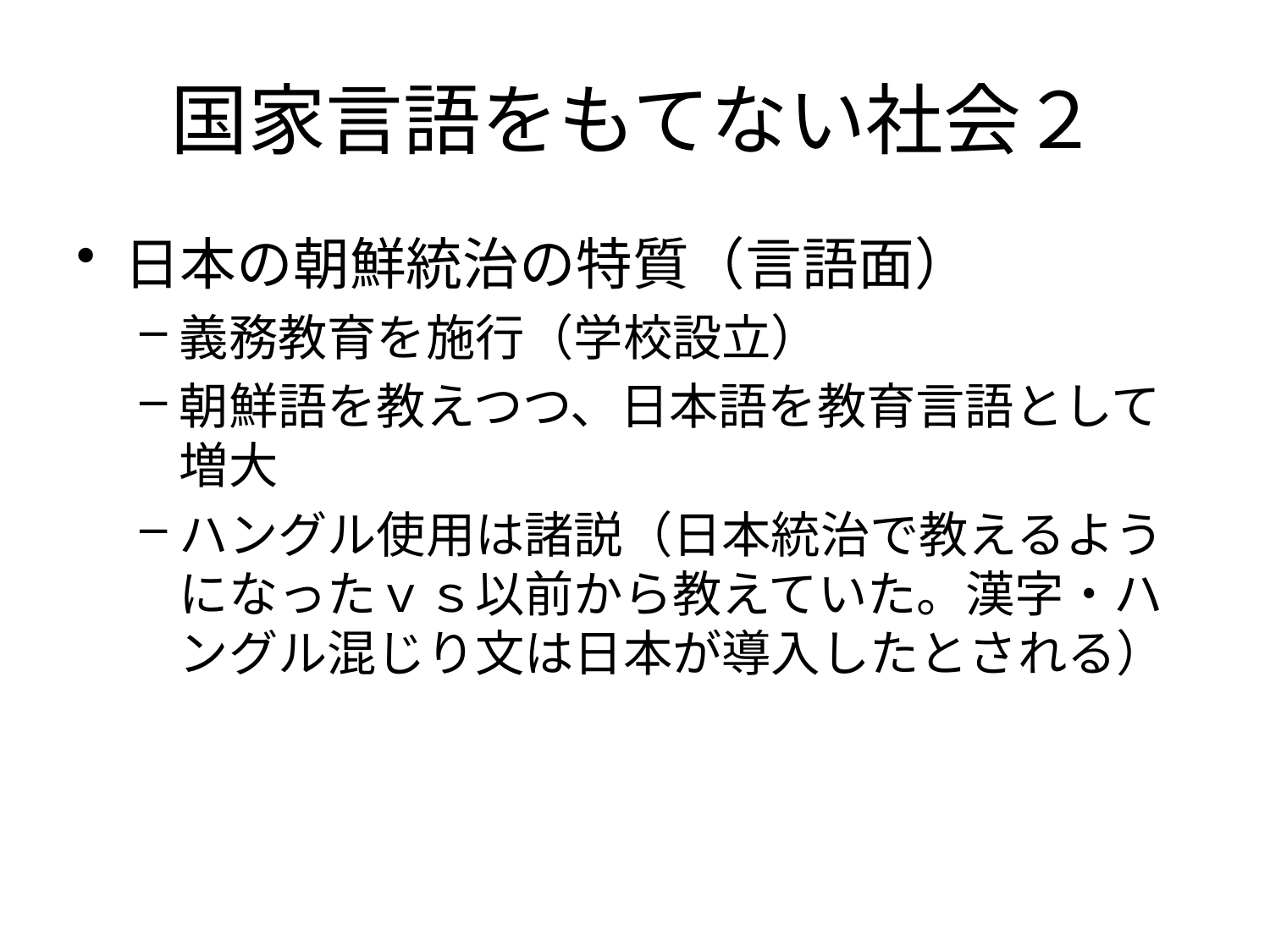

# 国家言語をもてない社会２
日本の朝鮮統治の特質（言語面）
義務教育を施行（学校設立）
朝鮮語を教えつつ、日本語を教育言語として増大
ハングル使用は諸説（日本統治で教えるようになったｖｓ以前から教えていた。漢字・ハングル混じり文は日本が導入したとされる）